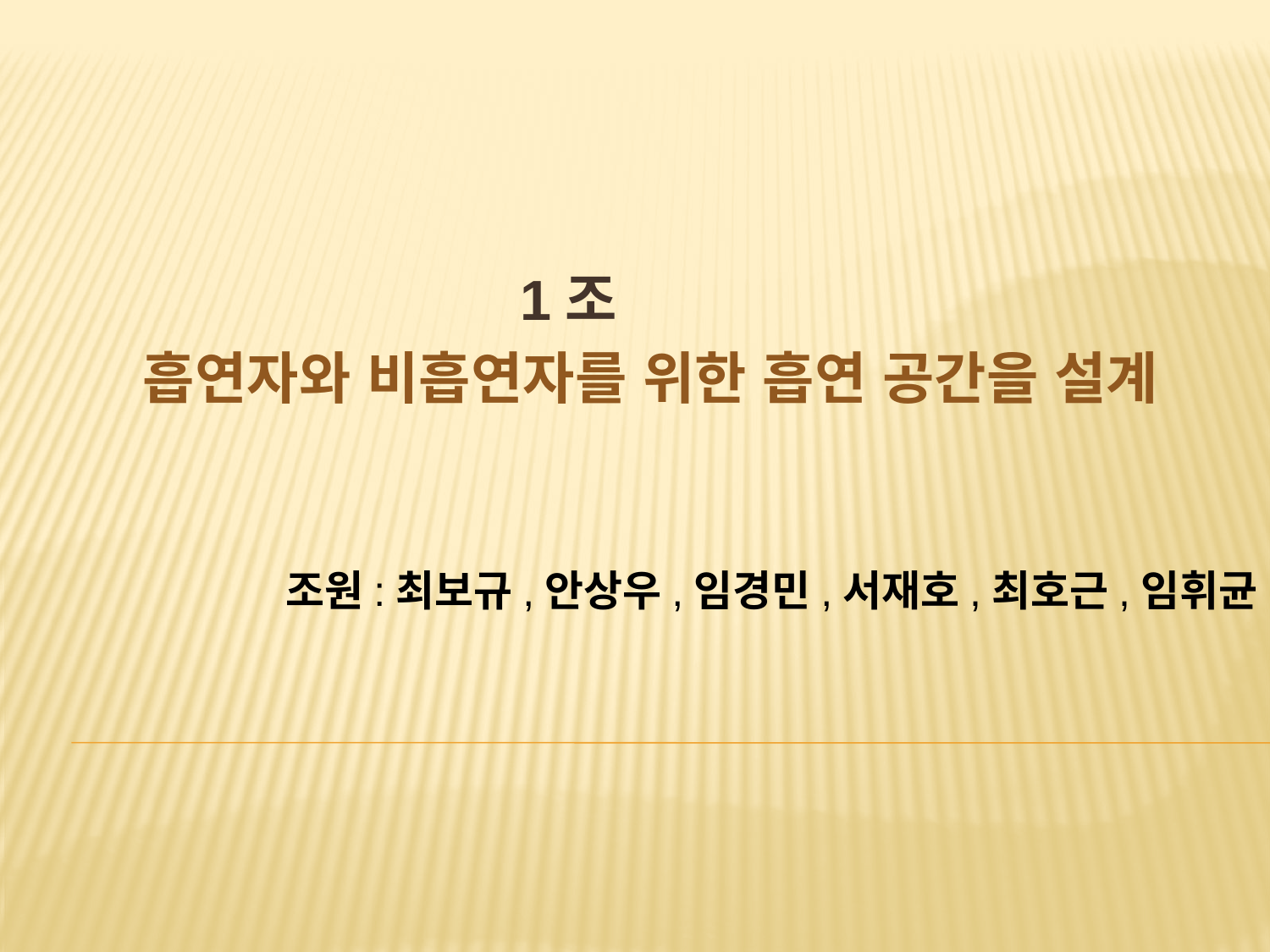

1조
   흡연자와 비흡연자를 위한 흡연 공간을 설계
# 조원:최보규,안상우,임경민,서재호,최호근,임휘균